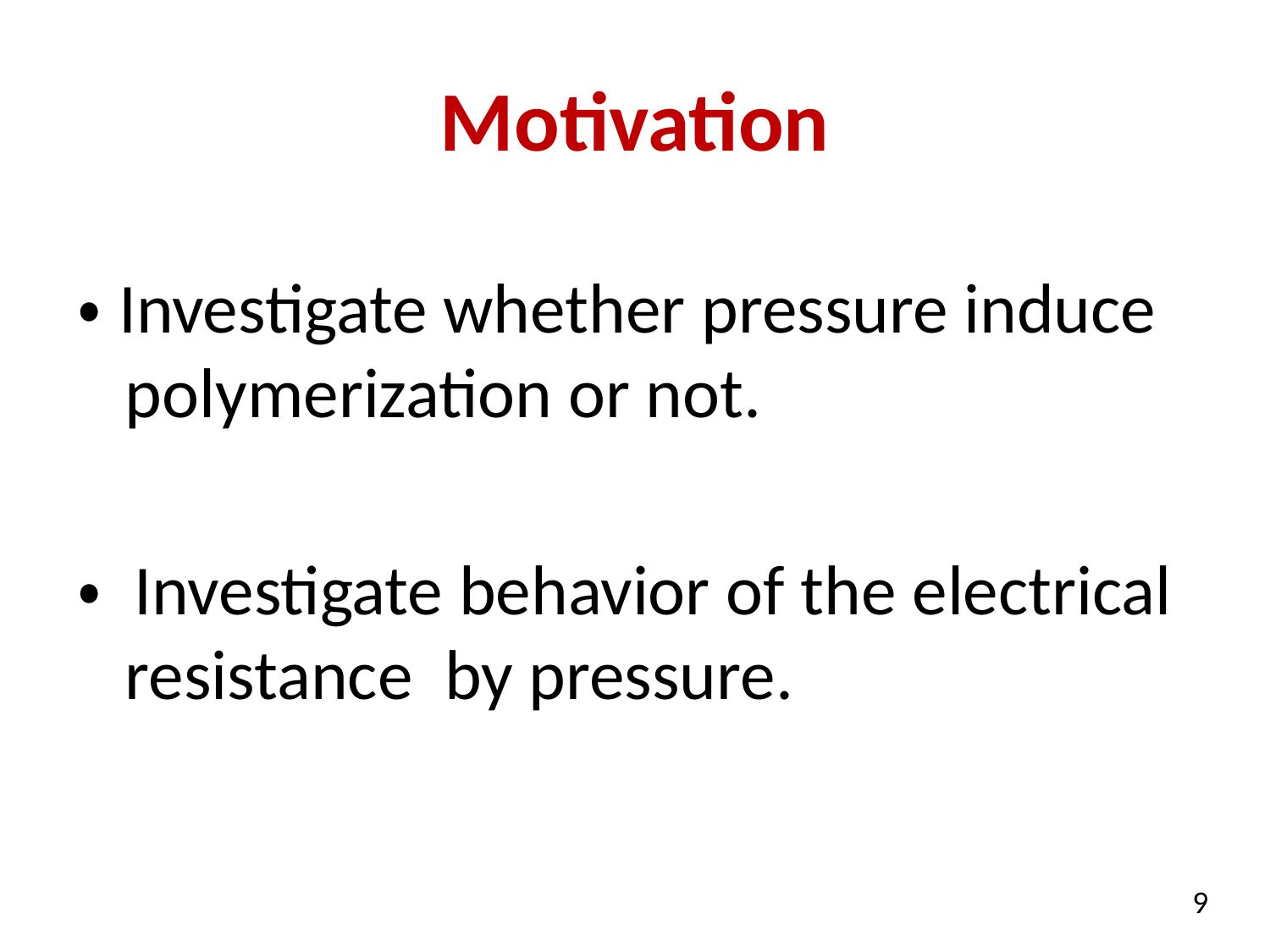

# Motivation
・Investigate whether pressure induce polymerization or not.

・ Investigate behavior of the electrical resistance  by pressure.

9